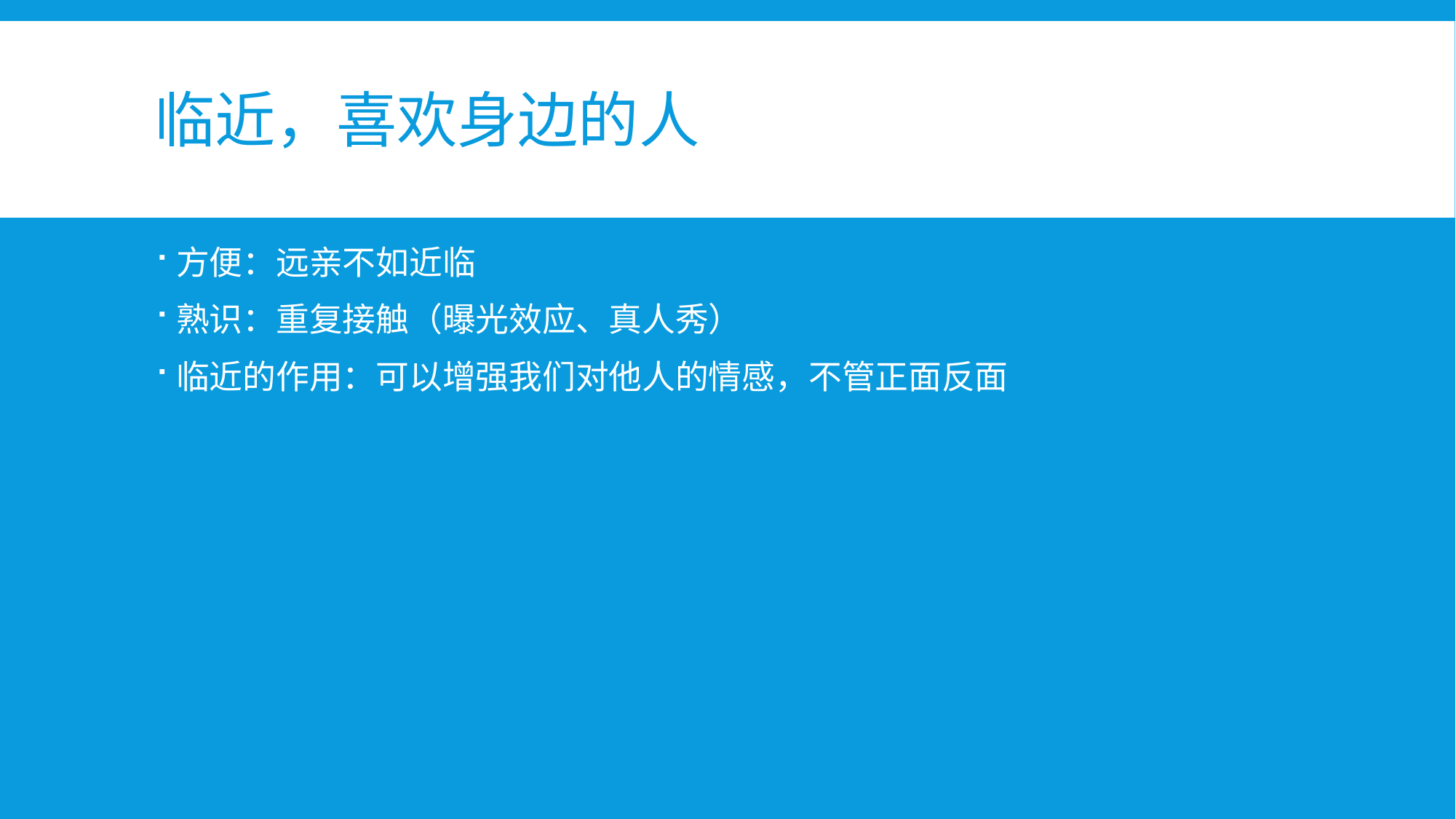

# 临近，喜欢身边的人
方便：远亲不如近临
熟识：重复接触（曝光效应、真人秀）
临近的作用：可以增强我们对他人的情感，不管正面反面